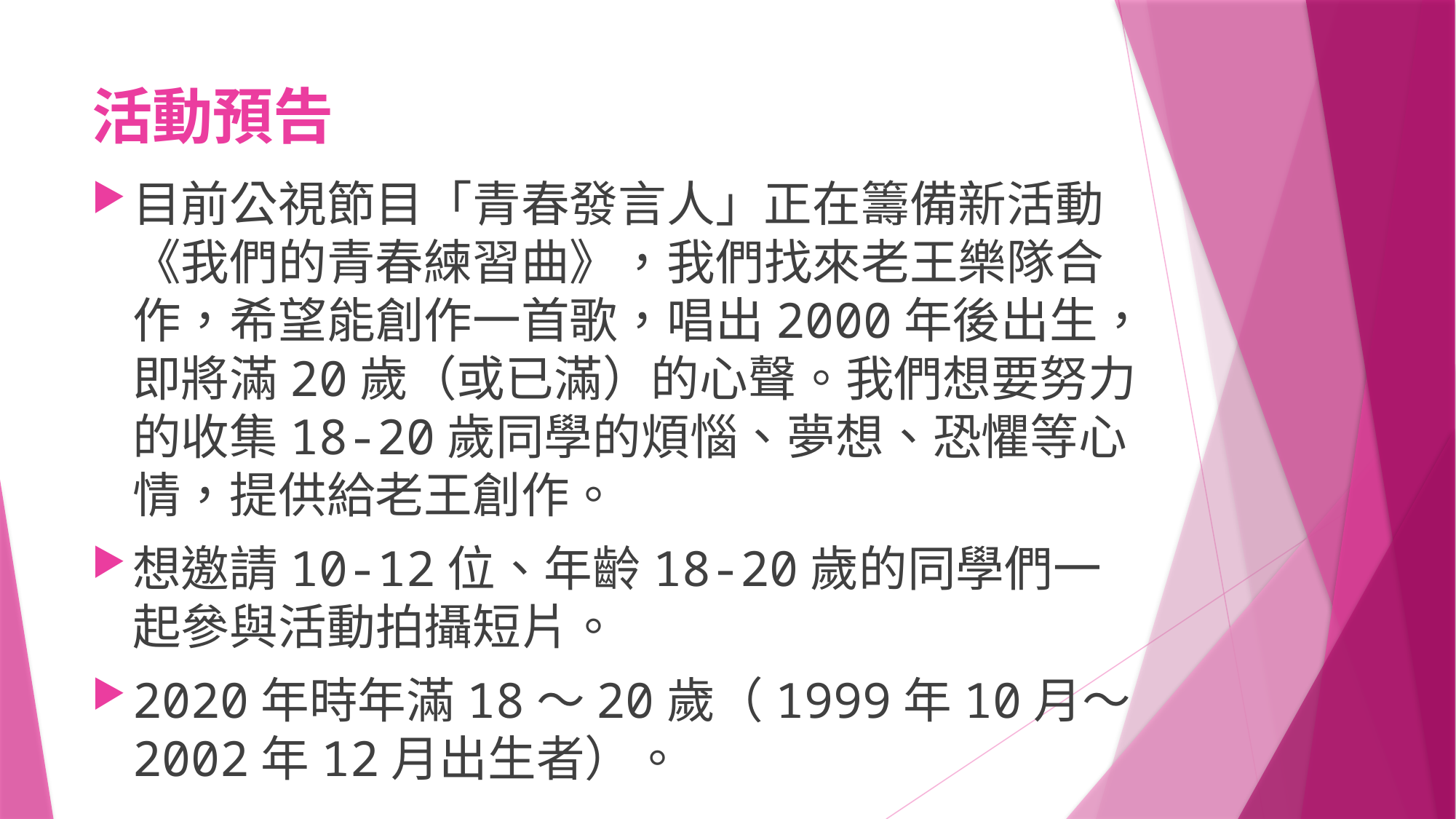

# 活動預告
目前公視節目「青春發言人」正在籌備新活動《我們的青春練習曲》，我們找來老王樂隊合作，希望能創作一首歌，唱出2000年後出生，即將滿20歲（或已滿）的心聲。我們想要努力的收集18-20歲同學的煩惱、夢想、恐懼等心情，提供給老王創作。
想邀請10-12位、年齡18-20歲的同學們一起參與活動拍攝短片。
2020年時年滿18～20歲（1999年10月～2002年12月出生者）。